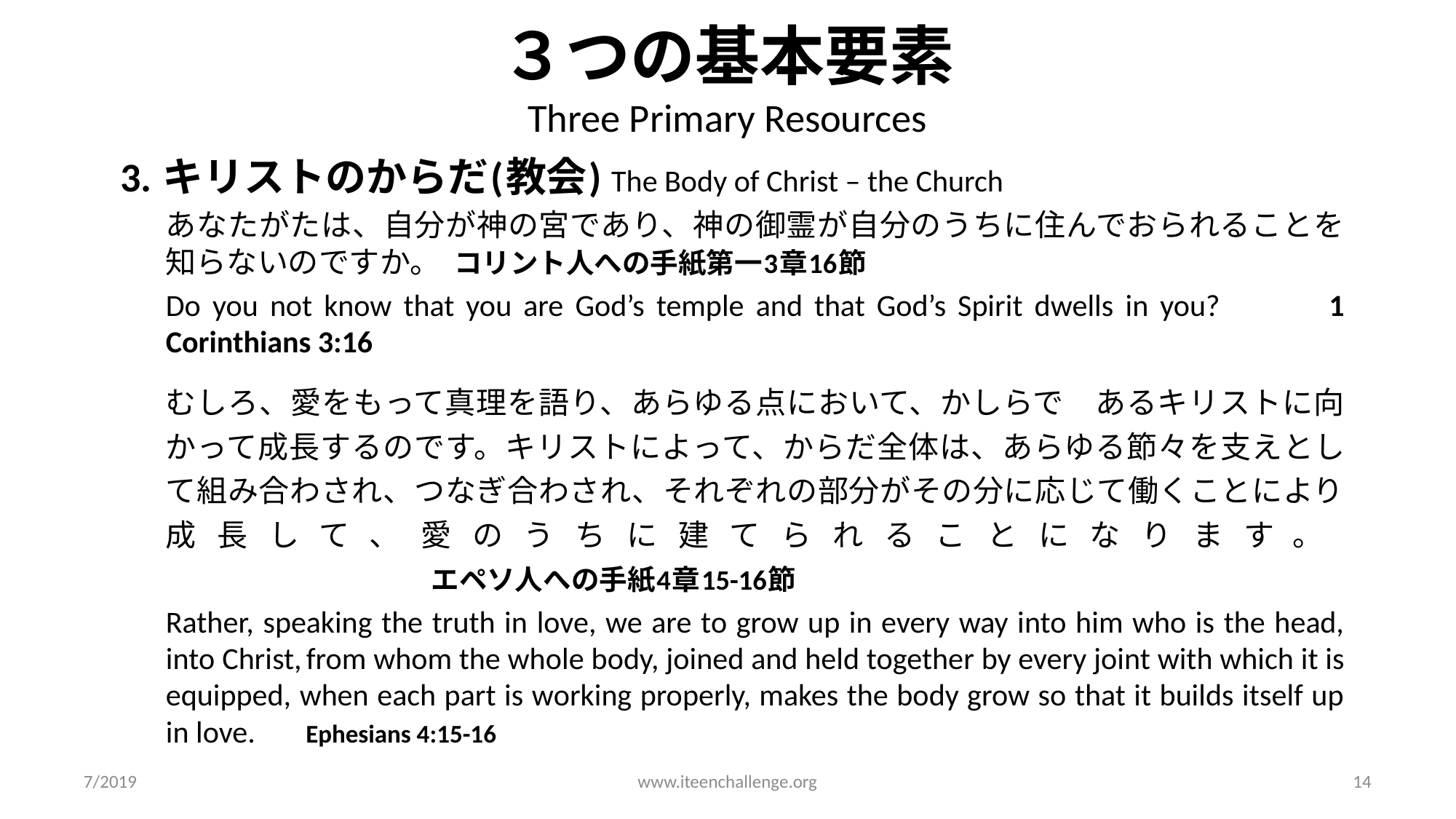

# ３つの基本要素 Three Primary Resources
3. キリストのからだ(教会) The Body of Christ – the Church
あなたがたは、自分が神の宮であり、神の御霊が自分のうちに住んでおられることを知らないのですか。  コリント人への手紙第一3章16節
Do you not know that you are God’s temple and that God’s Spirit dwells in you? 				　　1 Corinthians 3:16

むしろ、愛をもって真理を語り、あらゆる点において、かしらで　あるキリストに向かって成長するのです。キリストによって、からだ全体は、あらゆる節々を支えとして組み合わされ、つなぎ合わされ、それぞれの部分がその分に応じて働くことにより成長して、愛のうちに建てられることになります。
　　　　　　　　   エペソ人への手紙4章15-16節
Rather, speaking the truth in love, we are to grow up in every way into him who is the head, into Christ, from whom the whole body, joined and held together by every joint with which it is equipped, when each part is working properly, makes the body grow so that it builds itself up in love.				       Ephesians 4:15-16
7/2019
www.iteenchallenge.org
14